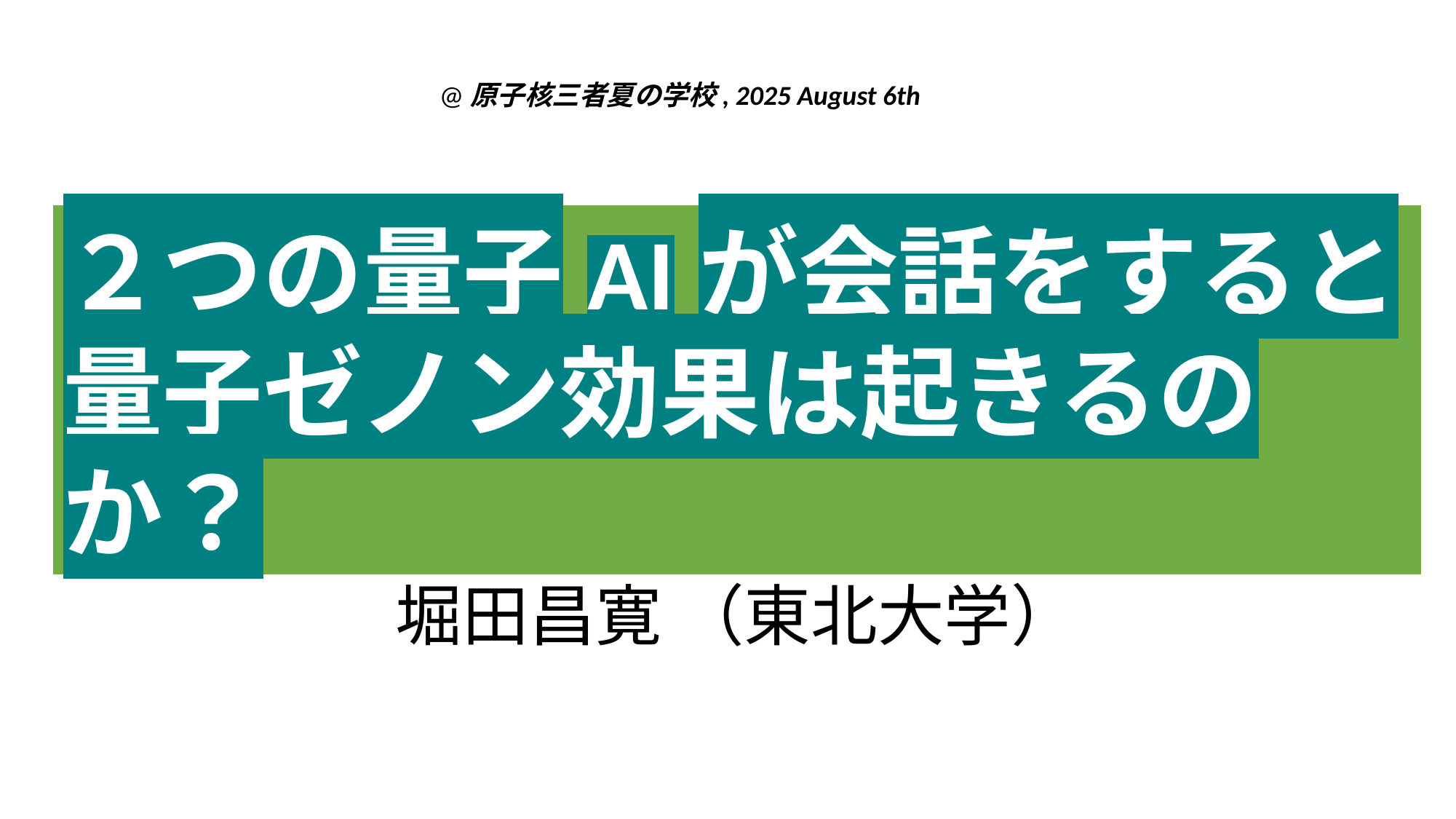

@原子核三者夏の学校, 2025 August 6th
２つの量子AIが会話をすると
量子ゼノン効果は起きるのか？
堀田昌寛 （東北大学）